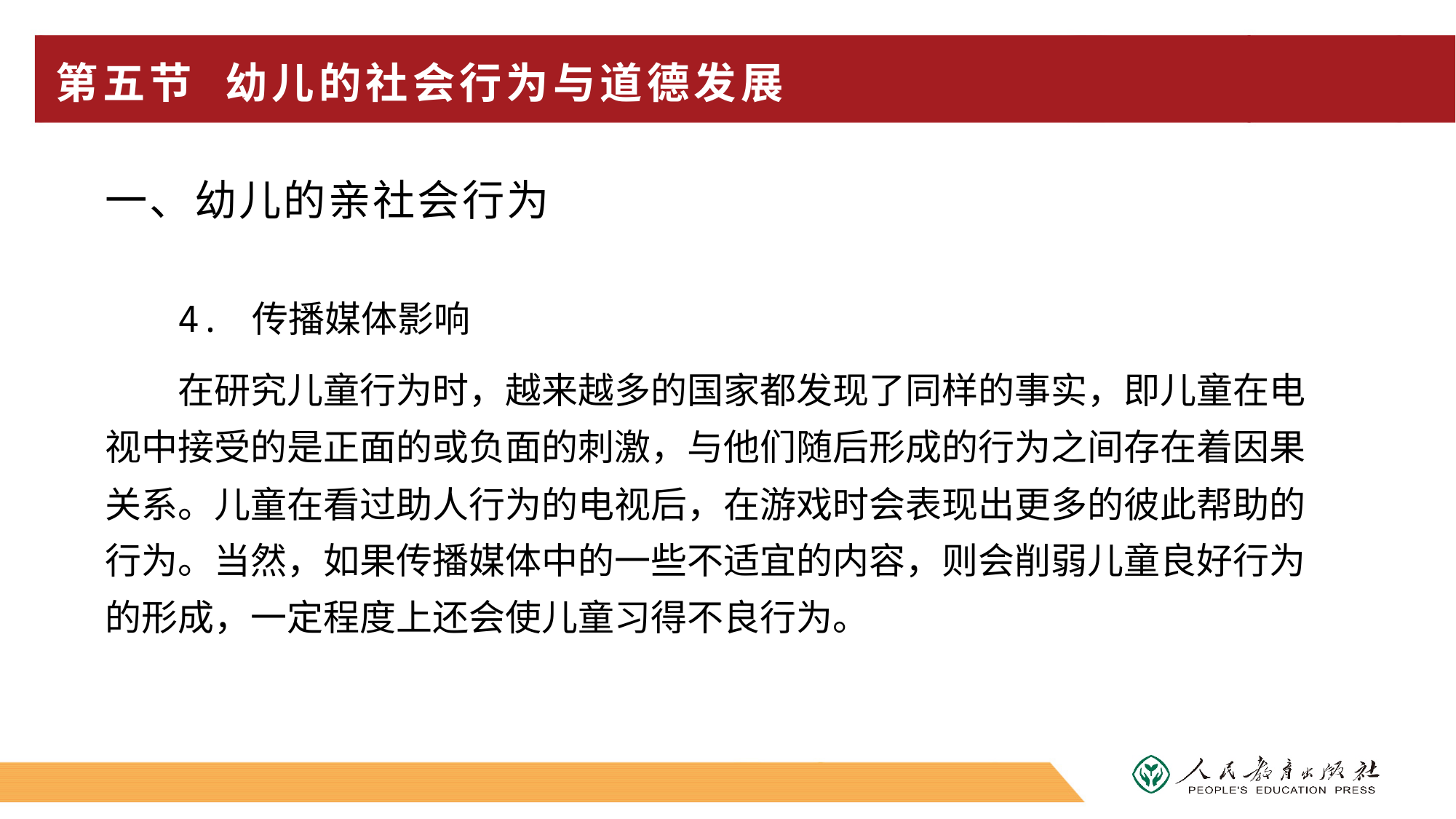

# 第五节  幼儿的社会行为与道德发展
一、幼儿的亲社会行为
4. 传播媒体影响
在研究儿童行为时，越来越多的国家都发现了同样的事实，即儿童在电视中接受的是正面的或负面的刺激，与他们随后形成的行为之间存在着因果关系。儿童在看过助人行为的电视后，在游戏时会表现出更多的彼此帮助的行为。当然，如果传播媒体中的一些不适宜的内容，则会削弱儿童良好行为的形成，一定程度上还会使儿童习得不良行为。